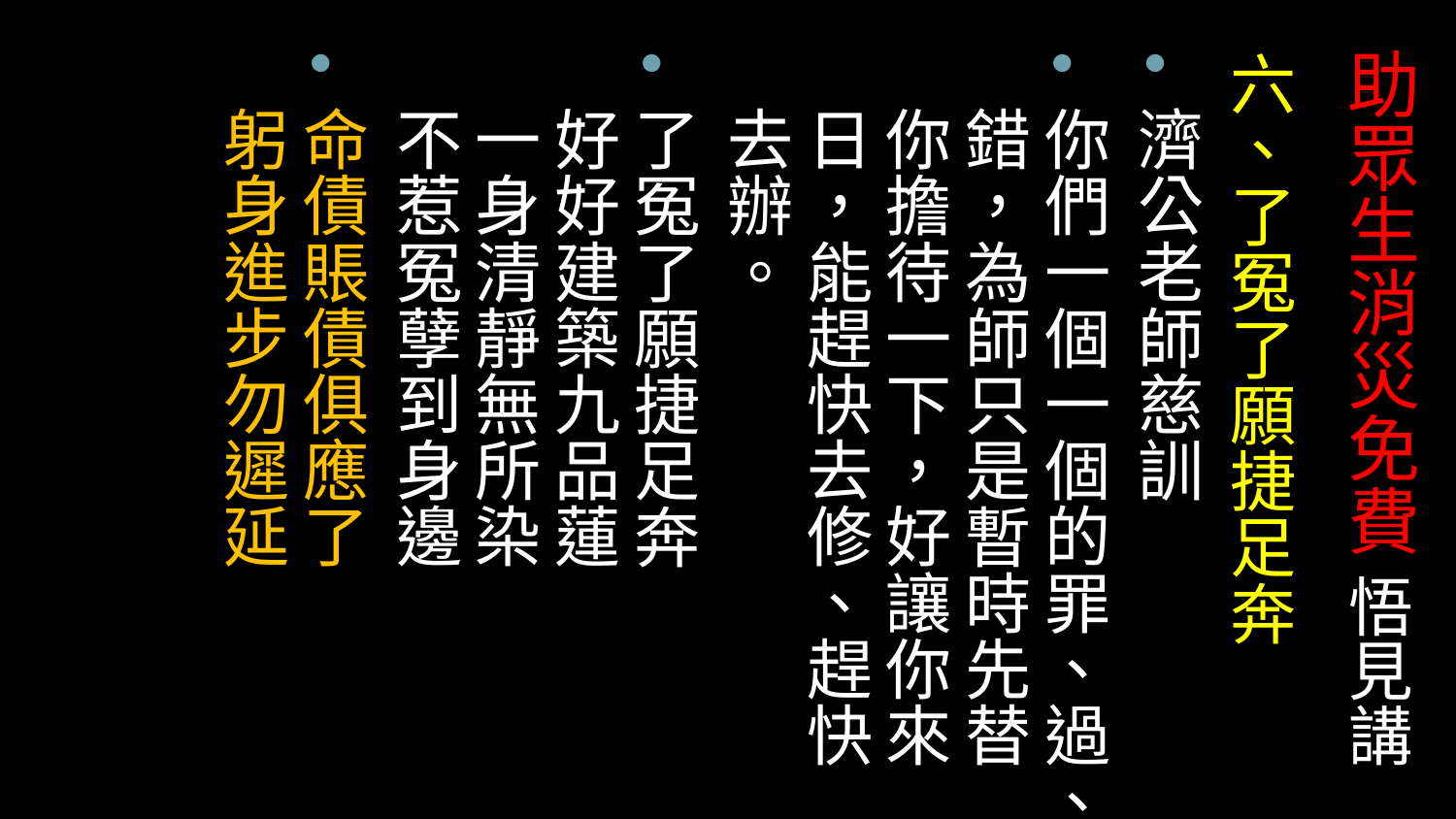

# 助眾生消災免費 悟見講
六、了冤了願捷足奔
濟公老師慈訓
你們一個一個的罪、過、錯，為師只是暫時先替你擔待一下，好讓你來日，能趕快去修、趕快去辦。
了冤了願捷足奔              好好建築九品蓮 
一身清靜無所染              不惹冤孽到身邊
命債賬債俱應了               躬身進步勿遲延